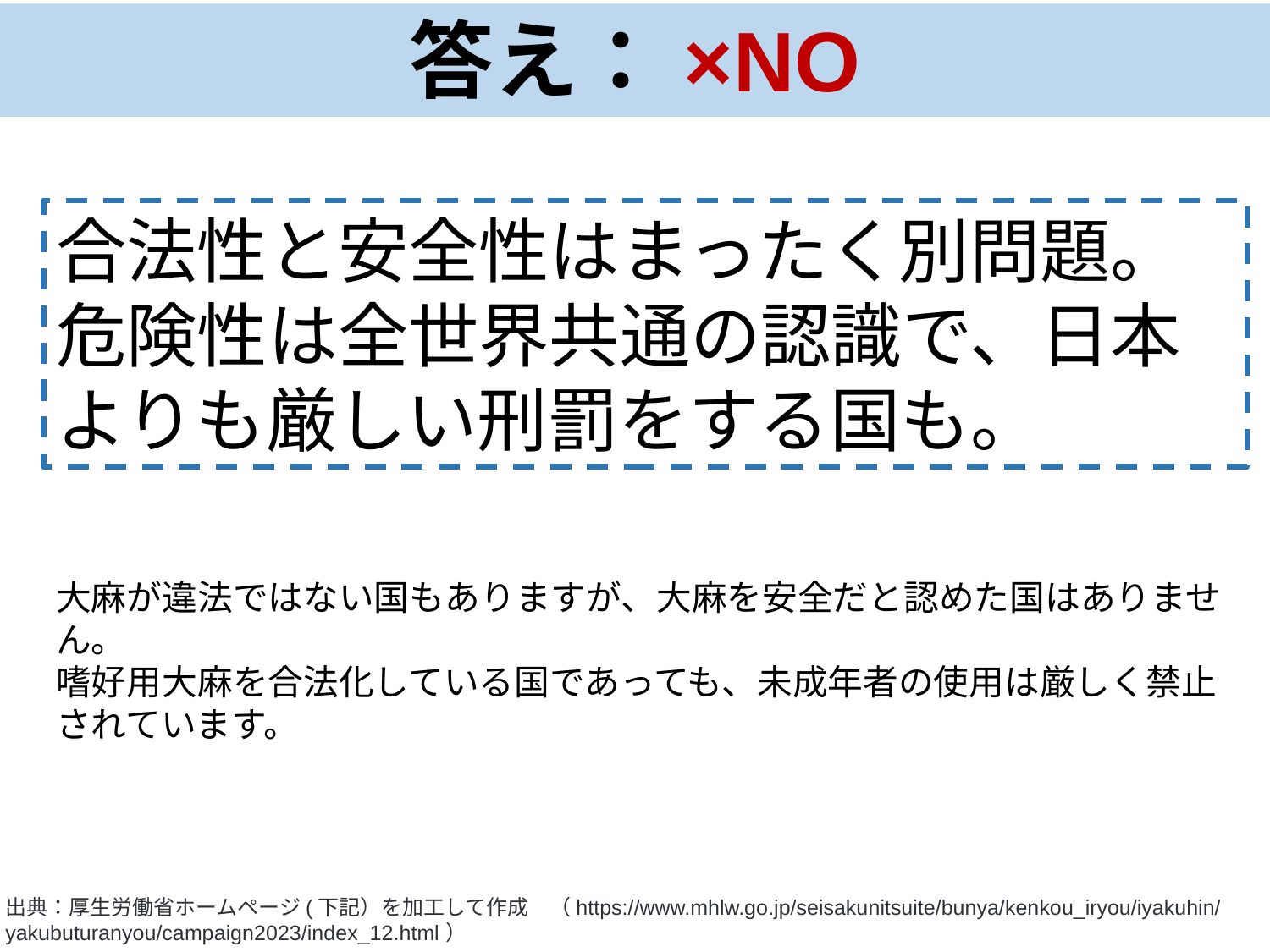

答え：×NO
合法性と安全性はまったく別問題。
危険性は全世界共通の認識で、日本よりも厳しい刑罰をする国も。
大麻が違法ではない国もありますが、大麻を安全だと認めた国はありません。
嗜好用大麻を合法化している国であっても、未成年者の使用は厳しく禁止されています。

出典：厚生労働省ホームページ(下記）を加工して作成　（https://www.mhlw.go.jp/seisakunitsuite/bunya/kenkou_iryou/iyakuhin/yakubuturanyou/campaign2023/index_12.html）